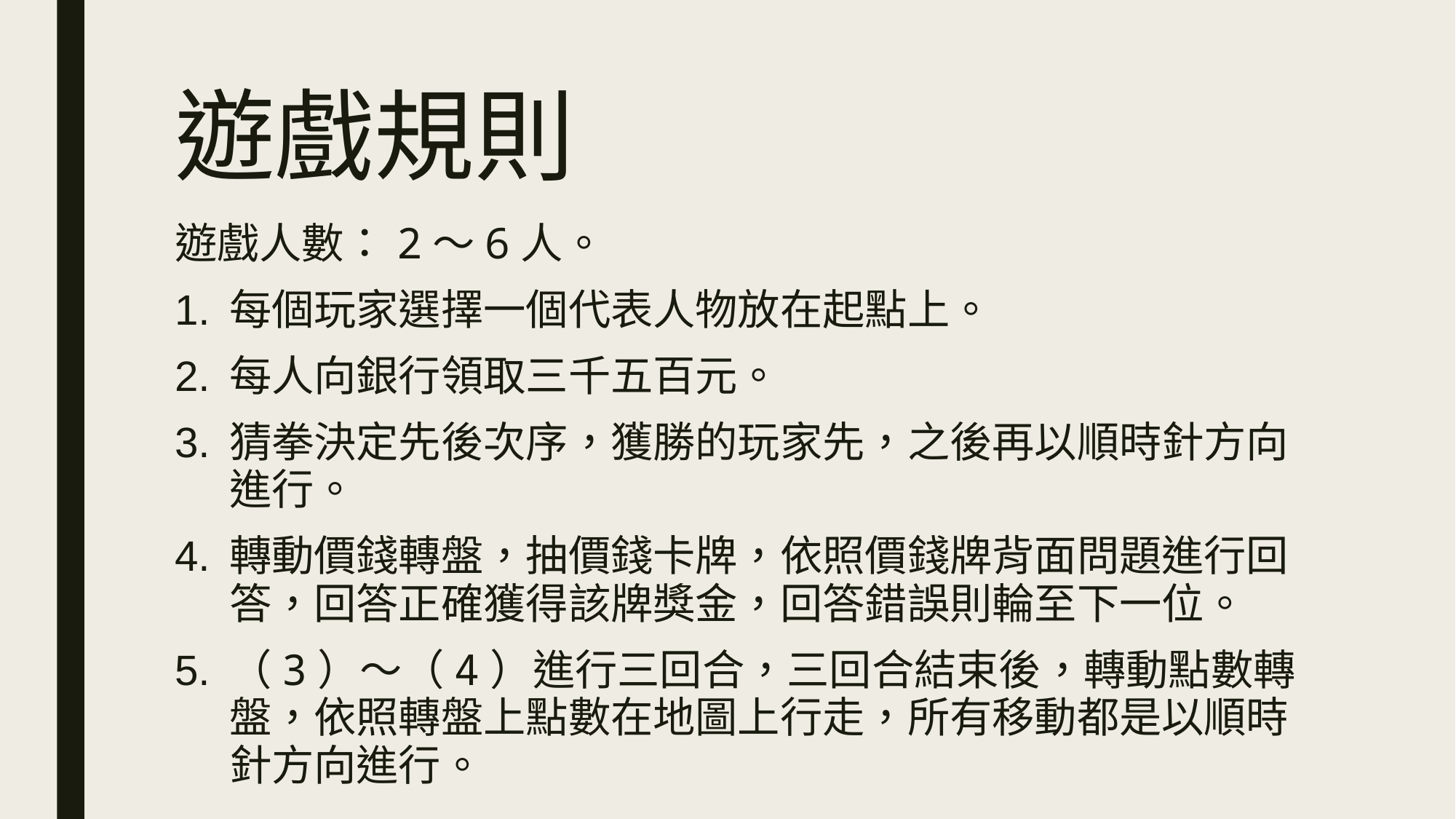

遊戲規則
遊戲人數：2～6人。
每個玩家選擇一個代表人物放在起點上。
每人向銀行領取三千五百元。
猜拳決定先後次序，獲勝的玩家先，之後再以順時針方向進行。
轉動價錢轉盤，抽價錢卡牌，依照價錢牌背面問題進行回答，回答正確獲得該牌獎金，回答錯誤則輪至下一位。
（3）～（4）進行三回合，三回合結束後，轉動點數轉盤，依照轉盤上點數在地圖上行走，所有移動都是以順時針方向進行。